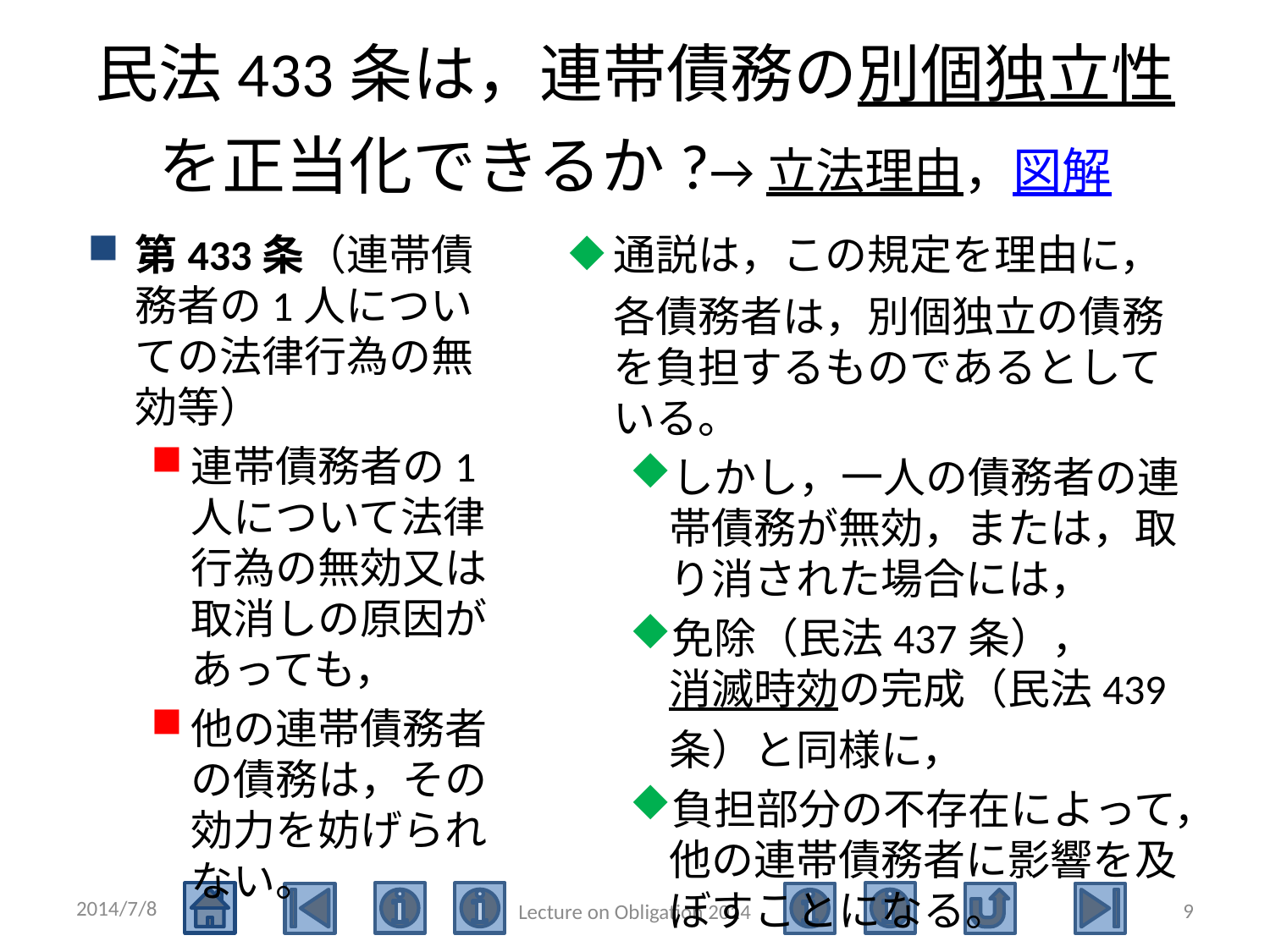

# 民法433条は，連帯債務の別個独立性を正当化できるか?→立法理由，図解
第433条（連帯債務者の1人についての法律行為の無効等）
連帯債務者の1人について法律行為の無効又は取消しの原因があっても，
他の連帯債務者の債務は，その効力を妨げられない。
通説は，この規定を理由に，各債務者は，別個独立の債務を負担するものであるとしている。
しかし，一人の債務者の連帯債務が無効，または，取り消された場合には，
免除（民法437条），消滅時効の完成（民法439条）と同様に，
負担部分の不存在によって，他の連帯債務者に影響を及ぼすことになる。
2014/7/8
9
Lecture on Obligation 2014